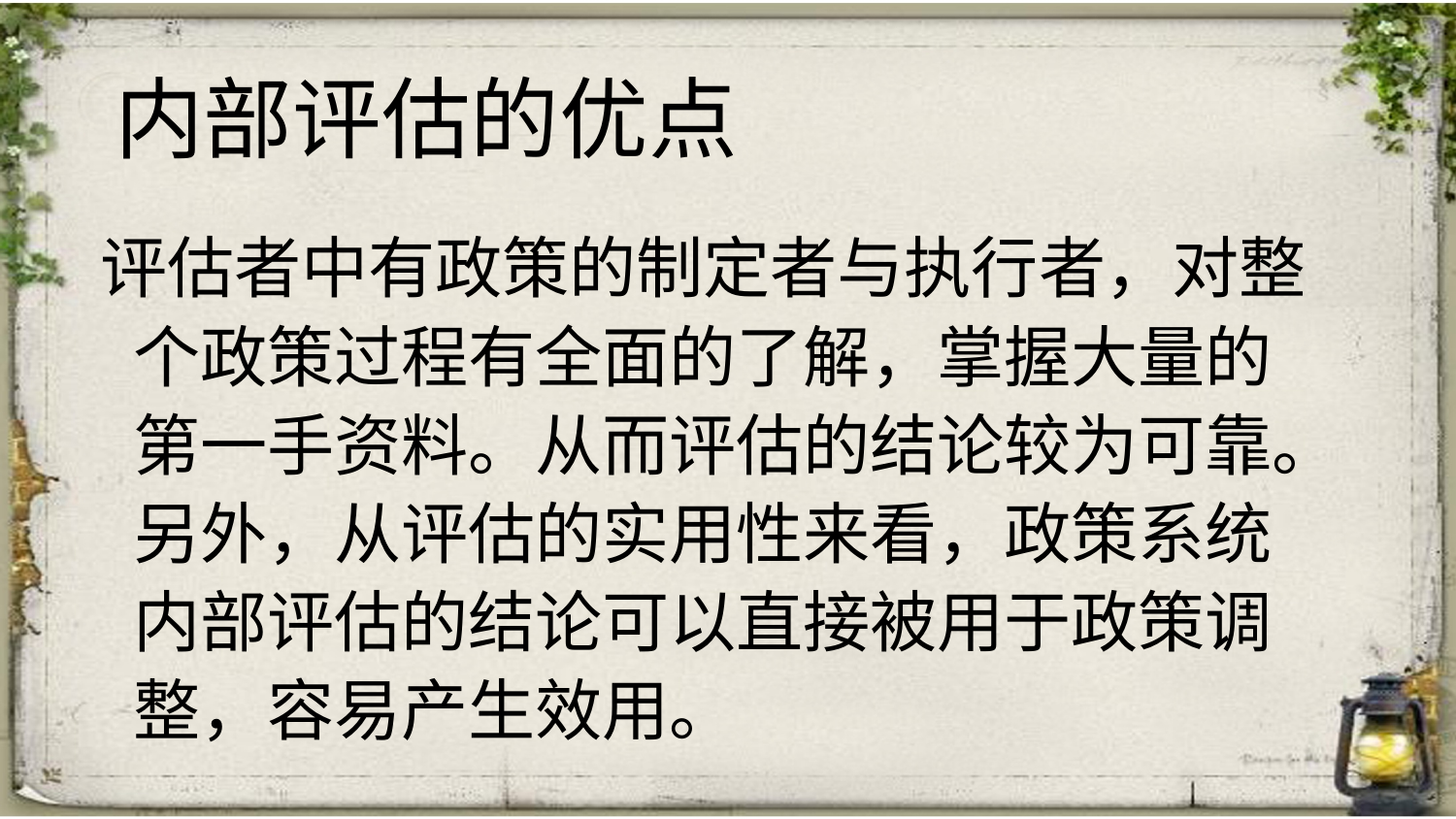

# 内部评估的优点
评估者中有政策的制定者与执行者，对整个政策过程有全面的了解，掌握大量的第一手资料。从而评估的结论较为可靠。另外，从评估的实用性来看，政策系统内部评估的结论可以直接被用于政策调整，容易产生效用。